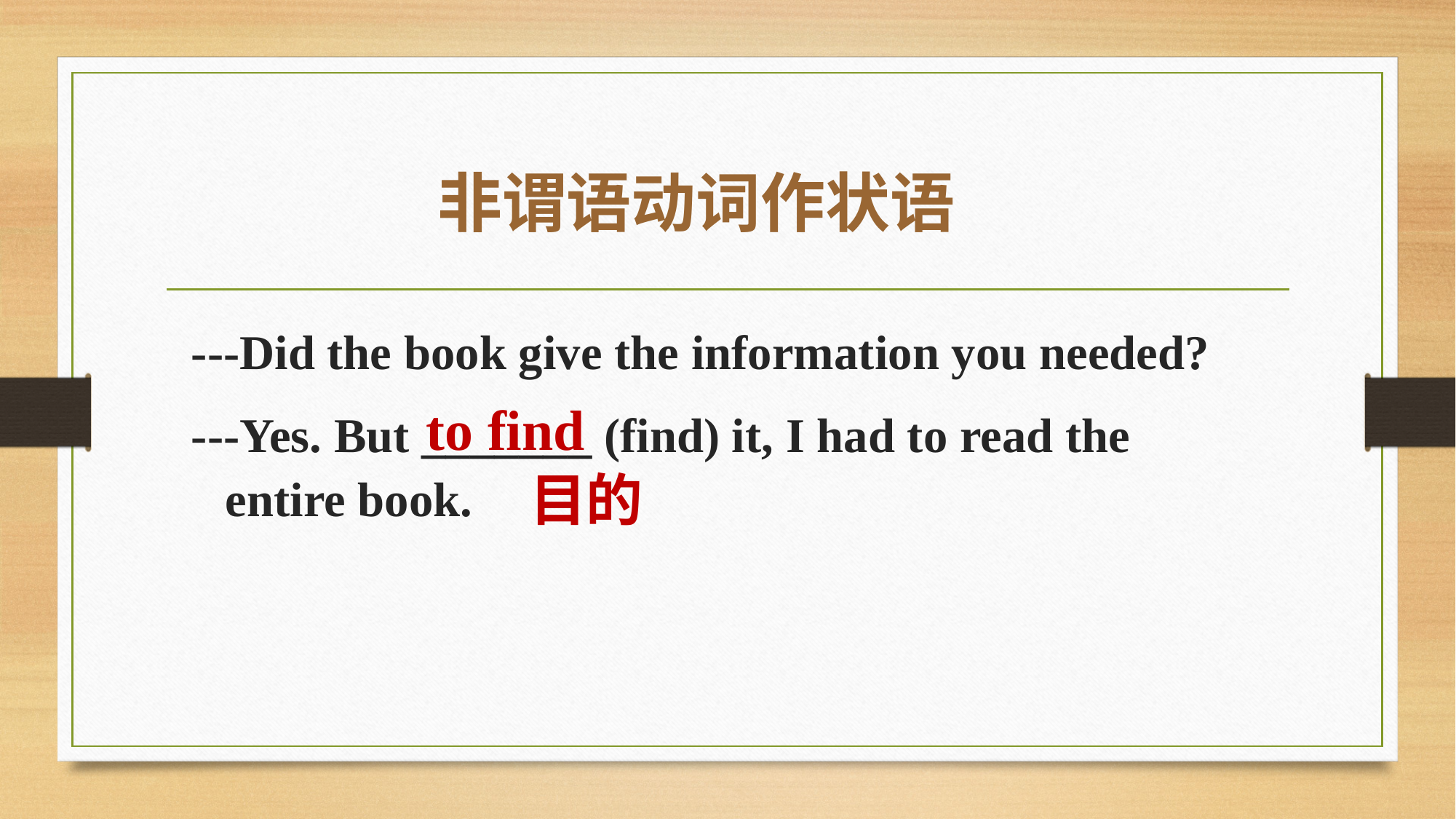

非谓语动词作状语
---Did the book give the information you needed?
---Yes. But _______ (find) it, I had to read the entire book.
to find
目的